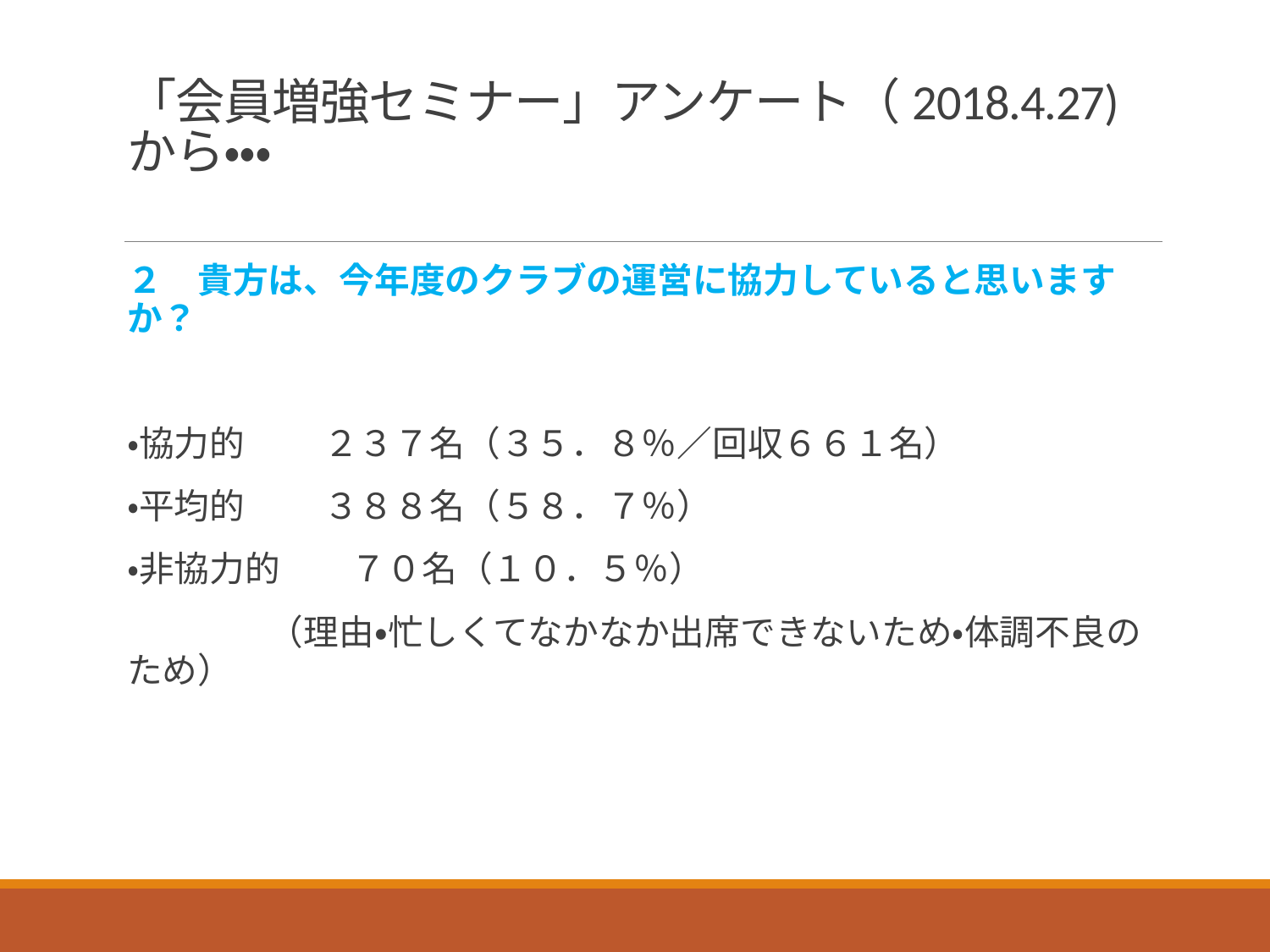

# 「会員増強セミナー」アンケート（2018.4.27)から・・・
２　貴方は、今年度のクラブの運営に協力していると思いますか？

・協力的　　 ２３７名（３５．８％／回収６６１名）
・平均的　　 ３８８名（５８．７％）
・非協力的　　７０名（１０．５％）
　　　　（理由・忙しくてなかなか出席できないため・体調不良のため）